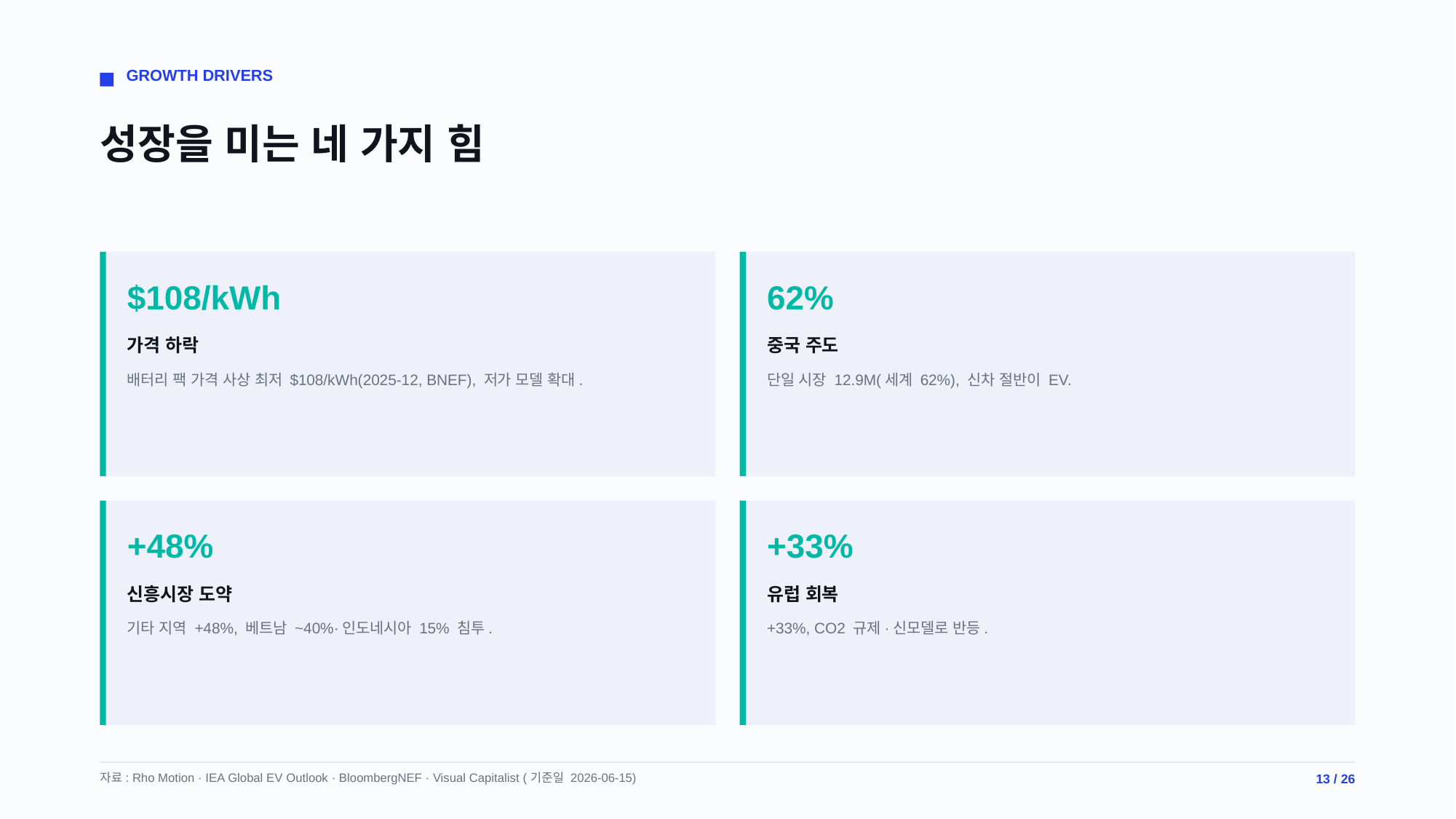

GROWTH DRIVERS

성장을 미는 네 가지 힘

$108/kWh
62%
가격 하락
중국 주도
배터리 팩 가격 사상 최저 $108/kWh(2025-12, BNEF), 저가 모델 확대.
단일 시장 12.9M(세계 62%), 신차 절반이 EV.

+48%
+33%
신흥시장 도약
유럽 회복
기타 지역 +48%, 베트남 ~40%·인도네시아 15% 침투.
+33%, CO2 규제·신모델로 반등.

자료: Rho Motion · IEA Global EV Outlook · BloombergNEF · Visual Capitalist (기준일 2026-06-15)
13 / 26